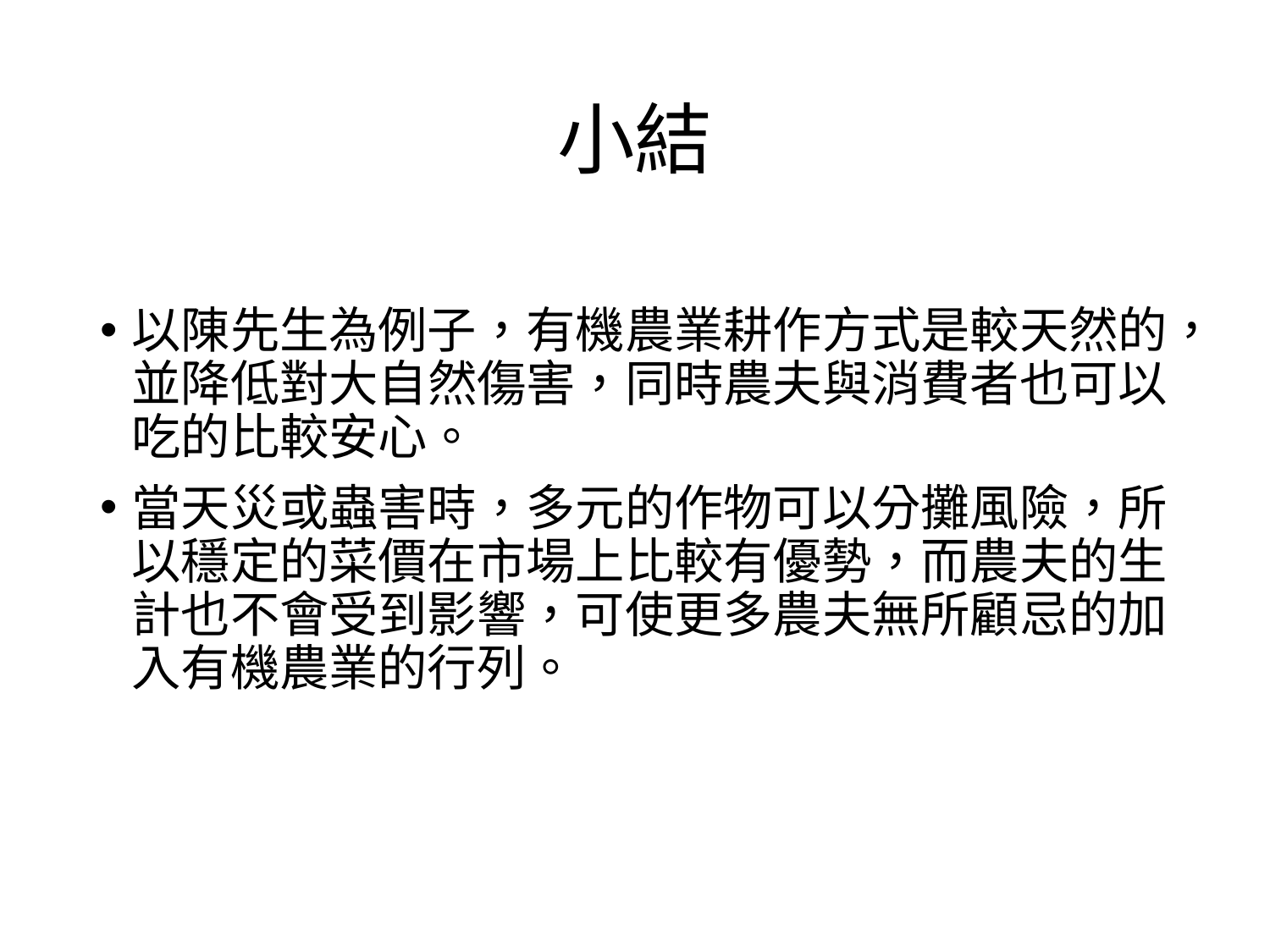

# 小結

以陳先生為例子，有機農業耕作方式是較天然的，並降低對大自然傷害，同時農夫與消費者也可以吃的比較安心。
當天災或蟲害時，多元的作物可以分攤風險，所以穩定的菜價在市場上比較有優勢，而農夫的生計也不會受到影響，可使更多農夫無所顧忌的加入有機農業的行列。